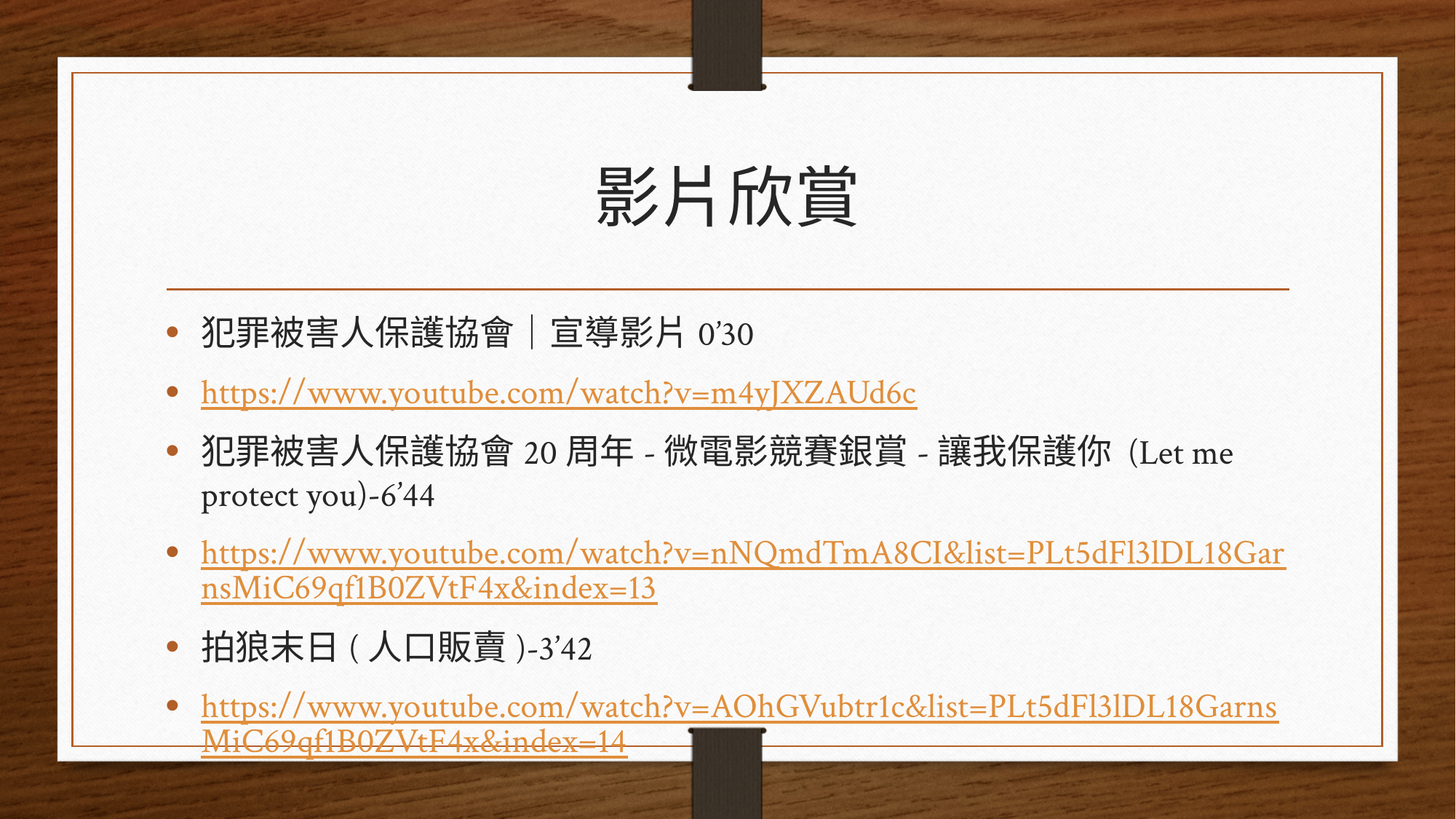

# 影片欣賞
犯罪被害人保護協會｜宣導影片0’30
https://www.youtube.com/watch?v=m4yJXZAUd6c
犯罪被害人保護協會20周年-微電影競賽銀賞-讓我保護你 (Let me protect you)-6’44
https://www.youtube.com/watch?v=nNQmdTmA8CI&list=PLt5dFl3lDL18GarnsMiC69qf1B0ZVtF4x&index=13
拍狼末日(人口販賣)-3’42
https://www.youtube.com/watch?v=AOhGVubtr1c&list=PLt5dFl3lDL18GarnsMiC69qf1B0ZVtF4x&index=14